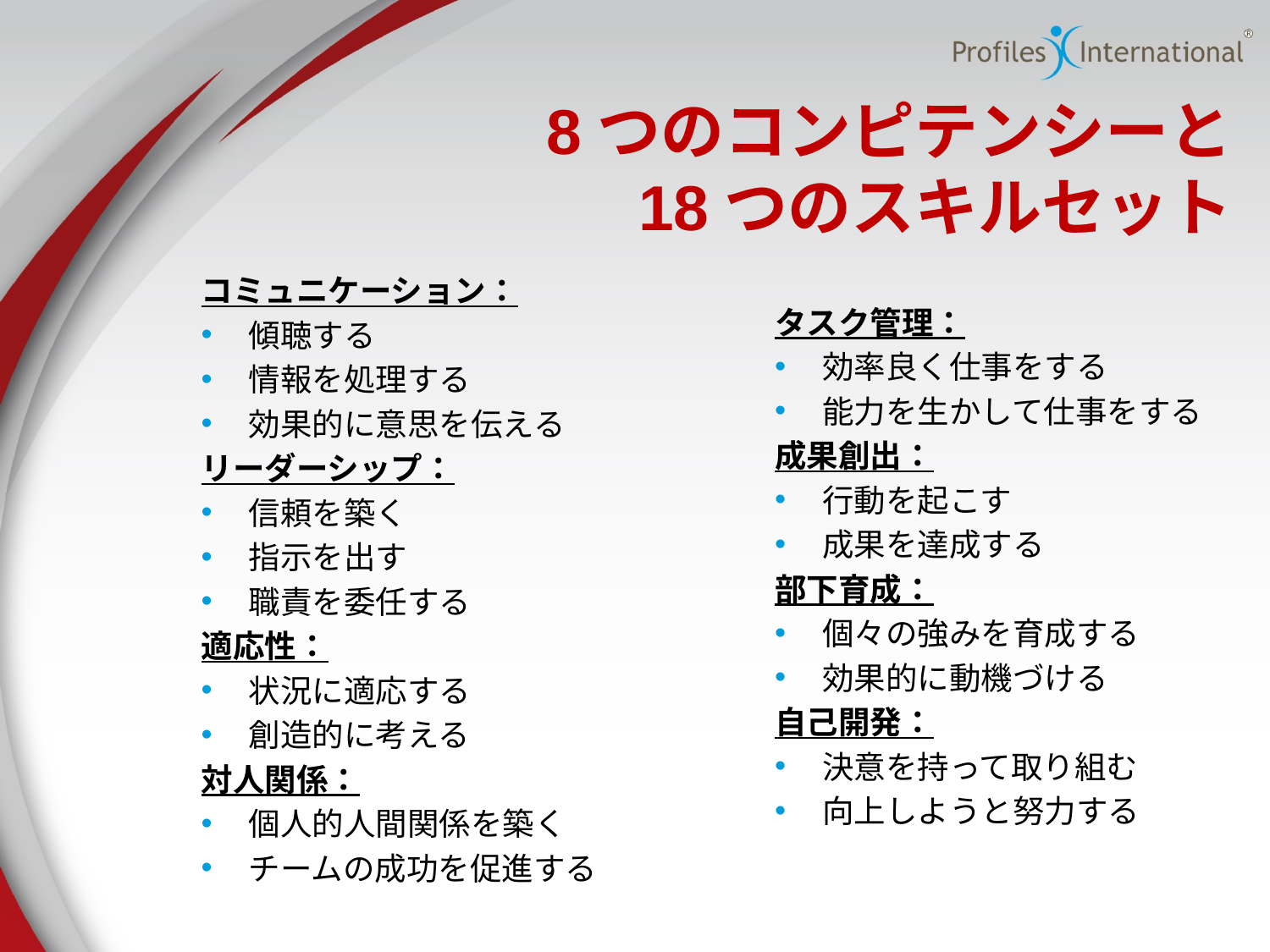

# 8つのコンピテンシーと 18つのスキルセット
コミュニケーション：
傾聴する
情報を処理する
効果的に意思を伝える
リーダーシップ：
信頼を築く
指示を出す
職責を委任する
適応性：
状況に適応する
創造的に考える
対人関係：
個人的人間関係を築く
チームの成功を促進する

タスク管理：
効率良く仕事をする
能力を生かして仕事をする
成果創出：
行動を起こす
成果を達成する
部下育成：
個々の強みを育成する
効果的に動機づける
自己開発：
決意を持って取り組む
向上しようと努力する